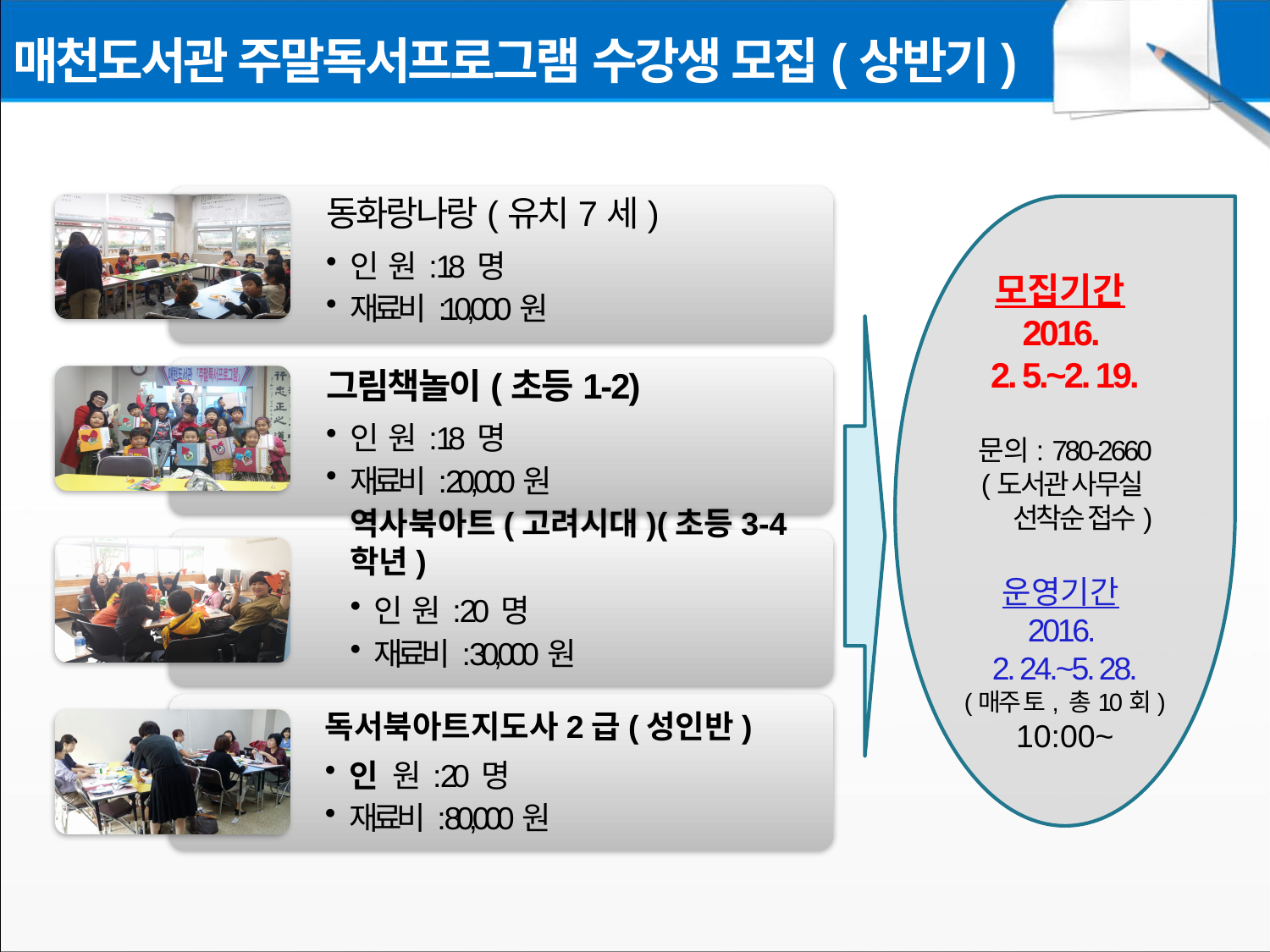

# 매천도서관 주말독서프로그램 수강생 모집(상반기)
동화랑나랑(유치7세)
인    원 : 18 명
재료비 :10,000원
그림책놀이(초등1-2)
인    원 : 18 명
재료비 : 20,000원

역사북아트(고려시대)(초등3-4학년)
인    원 : 20 명
재료비 : 30,000원
독서북아트지도사2급(성인반)
인    원 : 20 명
재료비 : 80,000원
모집기간
2016.
2. 5.~2. 19.

문의: 780-2660
(도서관 사무실
     선착순 접수)

운영기간
2016.
2. 24.~5. 28.
(매주 토, 총10회)
10:00~